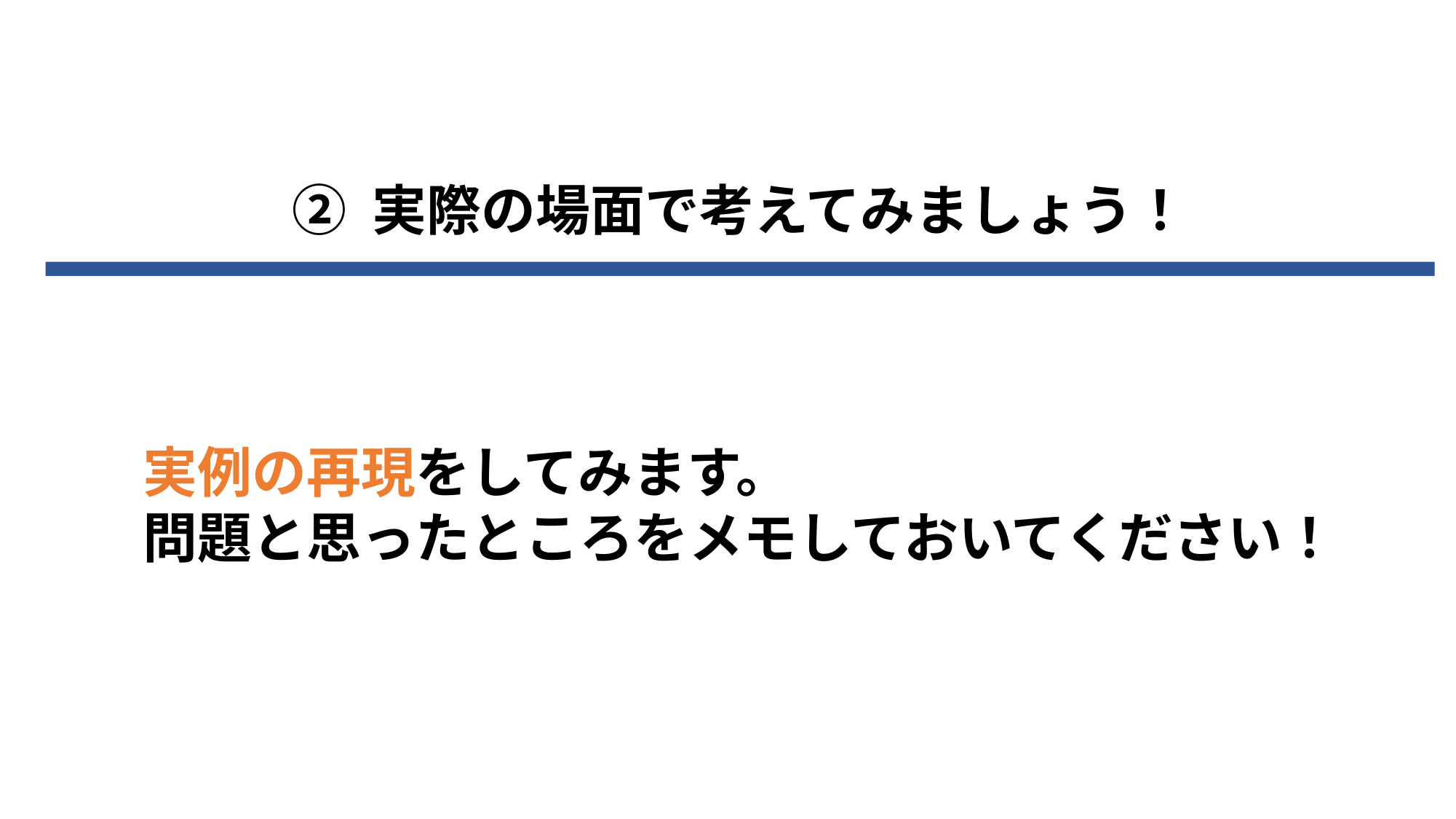

② 実際の場面で考えてみましょう！

実例の再現をしてみます。
問題と思ったところをメモしておいてください！